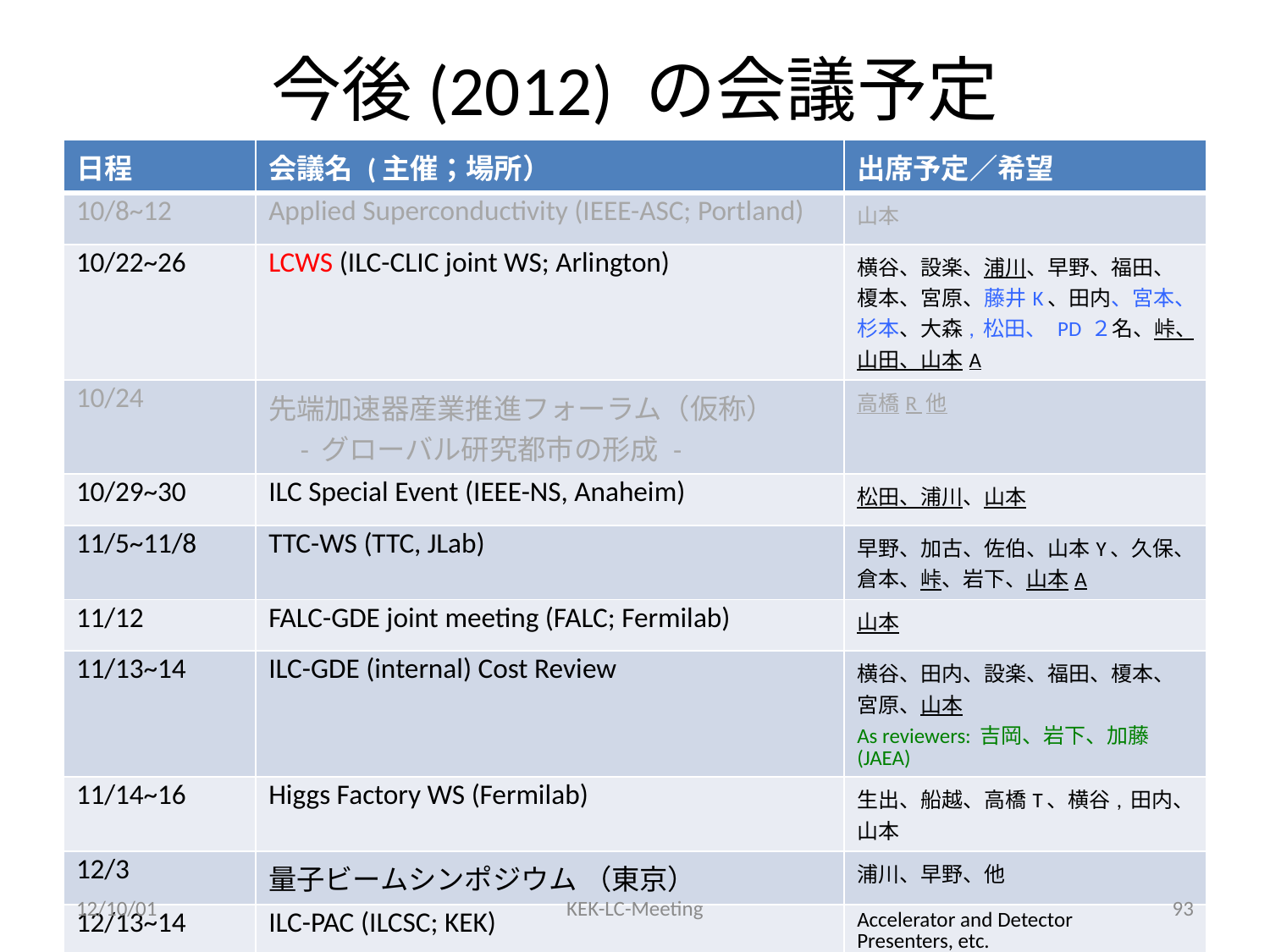

# 今後(2012) の会議予定
| 日程 | 会議名 (主催；場所） | 出席予定／希望 |
| --- | --- | --- |
| 10/8~12 | Applied Superconductivity (IEEE-ASC; Portland) | 山本 |
| 10/22~26 | LCWS (ILC-CLIC joint WS; Arlington) | 横谷、設楽、浦川、早野、福田、榎本、宮原、藤井K、田内、宮本、杉本、大森, 松田、 PD ２名、峠、山田、山本A |
| 10/24 | 先端加速器産業推進フォーラム（仮称） - グローバル研究都市の形成 - | 高橋R 他 |
| 10/29~30 | ILC Special Event (IEEE-NS, Anaheim) | 松田、浦川、山本 |
| 11/5~11/8 | TTC-WS (TTC, JLab) | 早野、加古、佐伯、山本Y、久保、倉本、峠、岩下、山本A |
| 11/12 | FALC-GDE joint meeting (FALC; Fermilab) | 山本 |
| 11/13~14 | ILC-GDE (internal) Cost Review | 横谷、田内、設楽、福田、榎本、宮原、山本 As reviewers: 吉岡、岩下、加藤(JAEA) |
| 11/14~16 | Higgs Factory WS (Fermilab) | 生出、船越、高橋T、横谷, 田内、山本 |
| 12/3 | 量子ビームシンポジウム （東京） | 浦川、早野、他 |
| 12/13~14 | ILC-PAC (ILCSC; KEK) | Accelerator and Detector Presenters, etc. |
| 12/15 | ILC symposium (ILC, AAA, KEK) | TBD. |
12/10/01
KEK-LC-Meeting
93